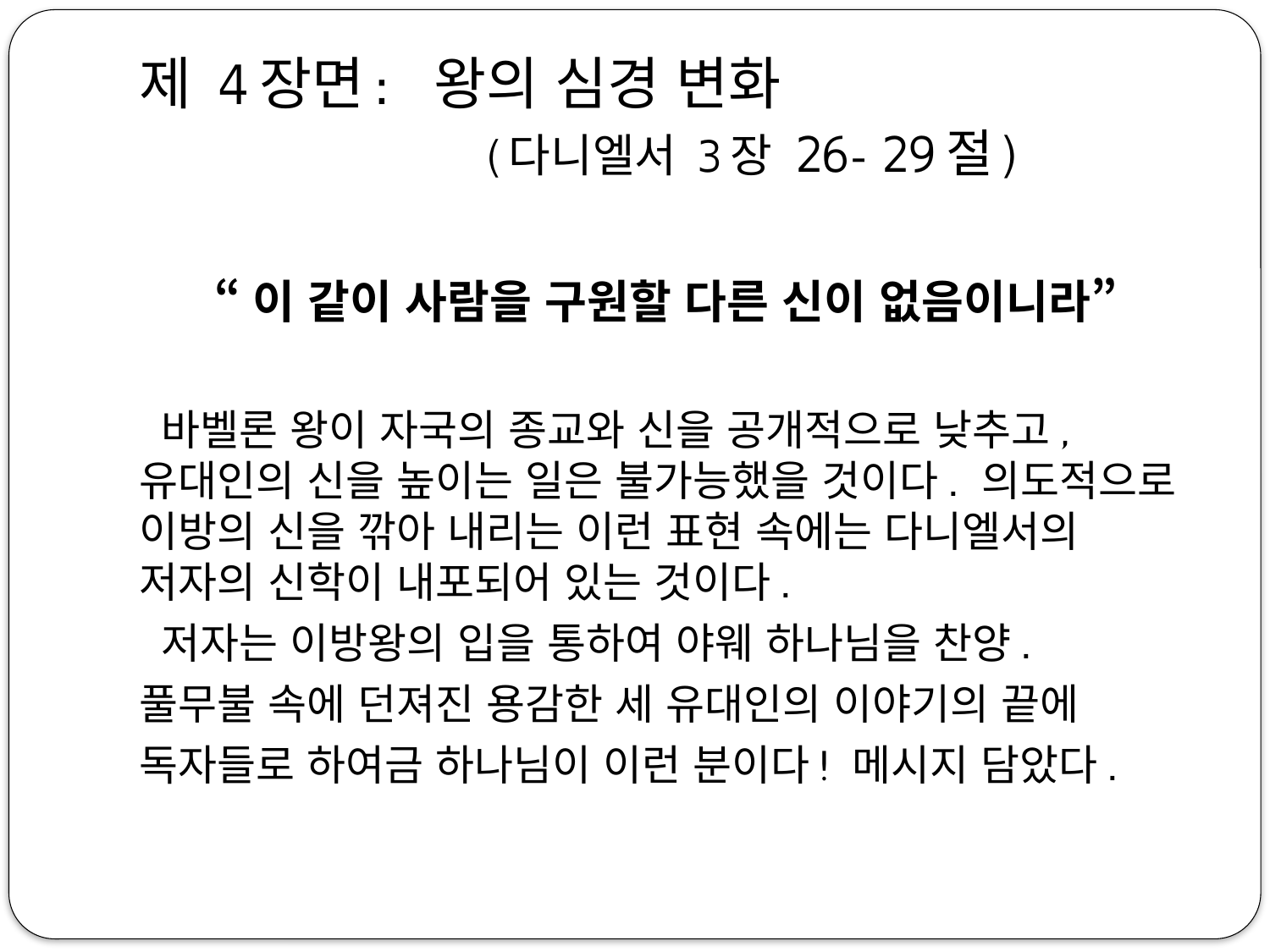

# 제 4장면:  왕의 심경 변화 (다니엘서 3장 26- 29절)

“이 같이 사람을 구원할 다른 신이 없음이니라”

 바벨론 왕이 자국의 종교와 신을 공개적으로 낮추고, 유대인의 신을 높이는 일은 불가능했을 것이다. 의도적으로 이방의 신을 깎아 내리는 이런 표현 속에는 다니엘서의 저자의 신학이 내포되어 있는 것이다.
 저자는 이방왕의 입을 통하여 야웨 하나님을 찬양.
풀무불 속에 던져진 용감한 세 유대인의 이야기의 끝에
독자들로 하여금 하나님이 이런 분이다! 메시지 담았다.